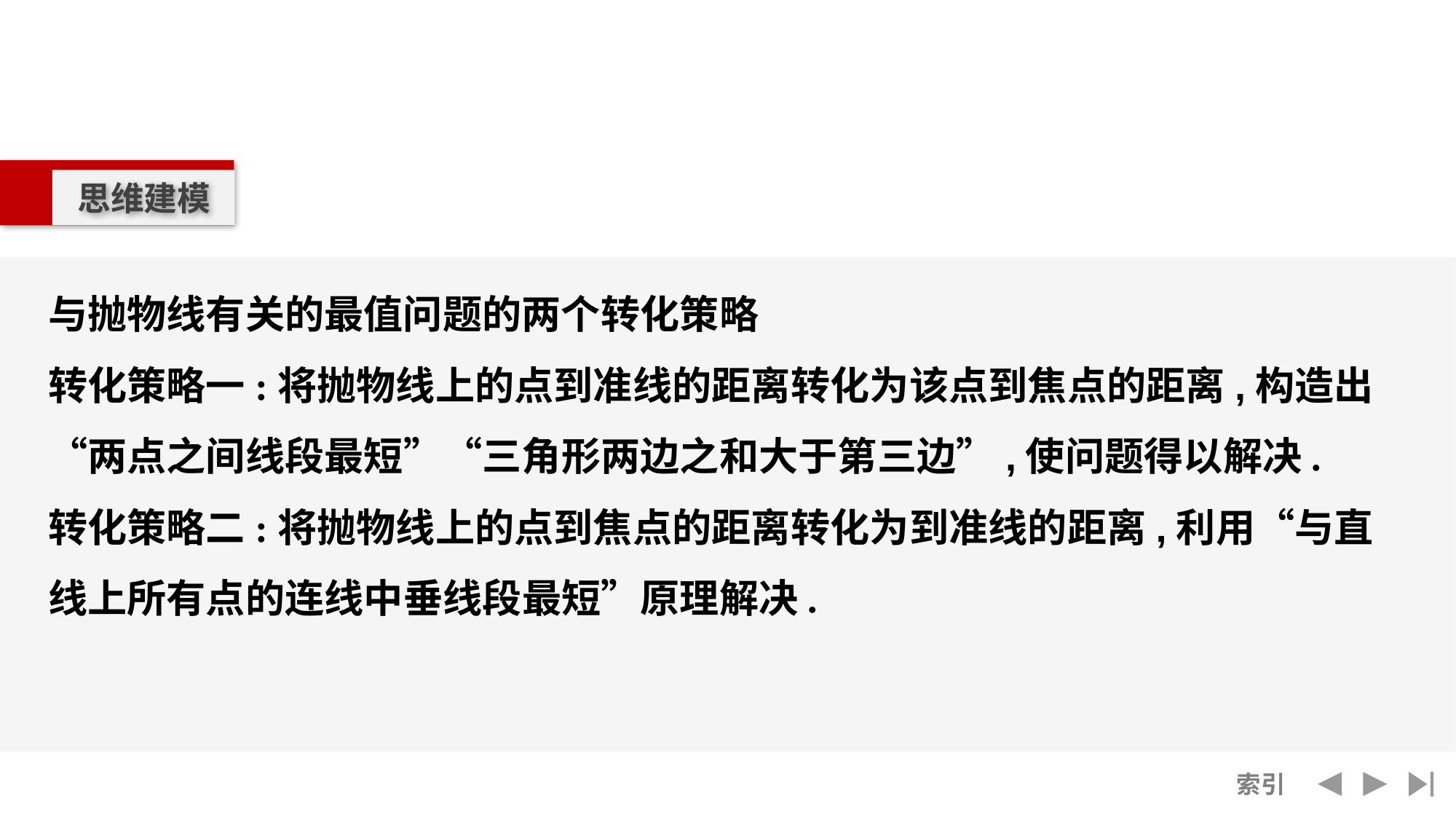

思维建模

与抛物线有关的最值问题的两个转化策略
转化策略一:将抛物线上的点到准线的距离转化为该点到焦点的距离,构造出“两点之间线段最短”“三角形两边之和大于第三边”,使问题得以解决.
转化策略二:将抛物线上的点到焦点的距离转化为到准线的距离,利用“与直线上所有点的连线中垂线段最短”原理解决.